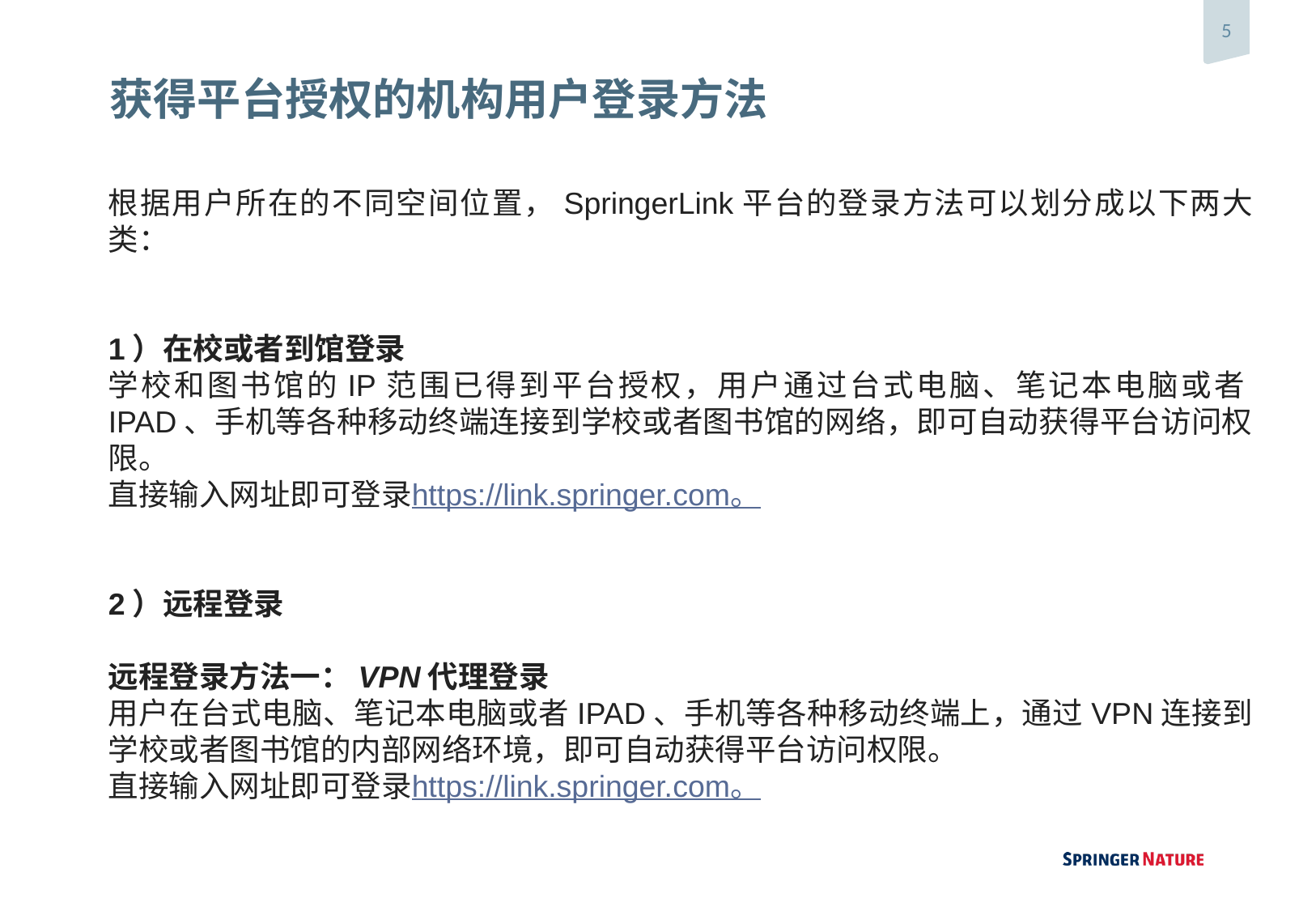

# 获得平台授权的机构用户登录方法
根据用户所在的不同空间位置，SpringerLink平台的登录方法可以划分成以下两大类：

1）在校或者到馆登录
学校和图书馆的IP范围已得到平台授权，用户通过台式电脑、笔记本电脑或者IPAD、手机等各种移动终端连接到学校或者图书馆的网络，即可自动获得平台访问权限。
直接输入网址即可登录https://link.springer.com‍。

2）远程登录

远程登录方法一：VPN代理登录
用户在台式电脑、笔记本电脑或者IPAD、手机等各种移动终端上，通过VPN连接到学校或者图书馆的内部网络环境，即可自动获得平台访问权限。
直接输入网址即可登录https://link.springer‍.com。